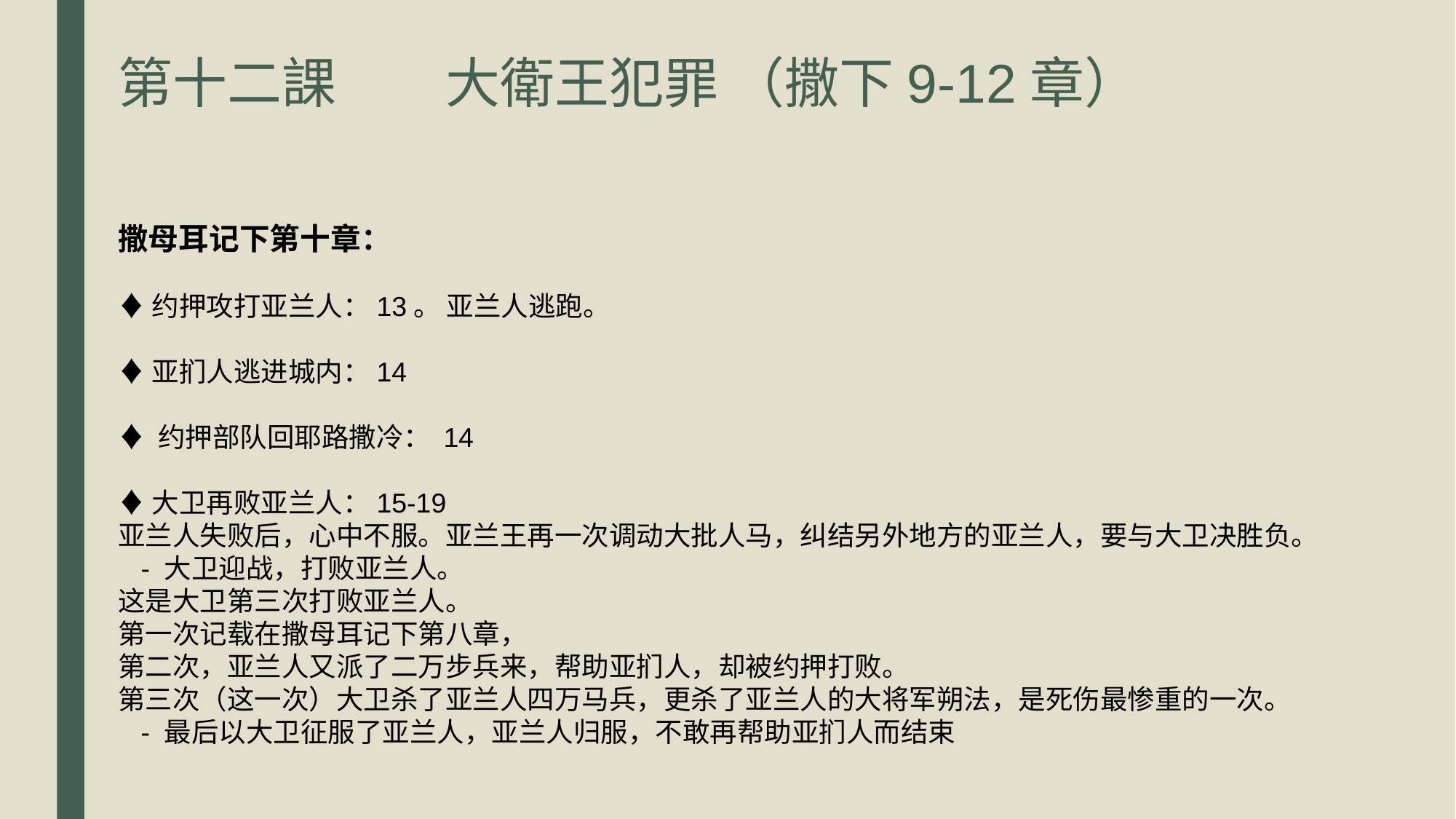

第十二課	大衛王犯罪 （撒下9-12章）
撒母耳记下第十章：

♦约押攻打亚兰人：13。 亚兰人逃跑。

♦亚扪人逃进城内：14

♦ 约押部队回耶路撒冷： 14

♦大卫再败亚兰人：15-19
亚兰人失败后，心中不服。亚兰王再一次调动大批人马，纠结另外地方的亚兰人，要与大卫决胜负。
   - 大卫迎战，打败亚兰人。
这是大卫第三次打败亚兰人。
第一次记载在撒母耳记下第八章，
第二次，亚兰人又派了二万步兵来，帮助亚扪人，却被约押打败。
第三次（这一次）大卫杀了亚兰人四万马兵，更杀了亚兰人的大将军朔法，是死伤最惨重的一次。
   - 最后以大卫征服了亚兰人，亚兰人归服，不敢再帮助亚扪人而结束